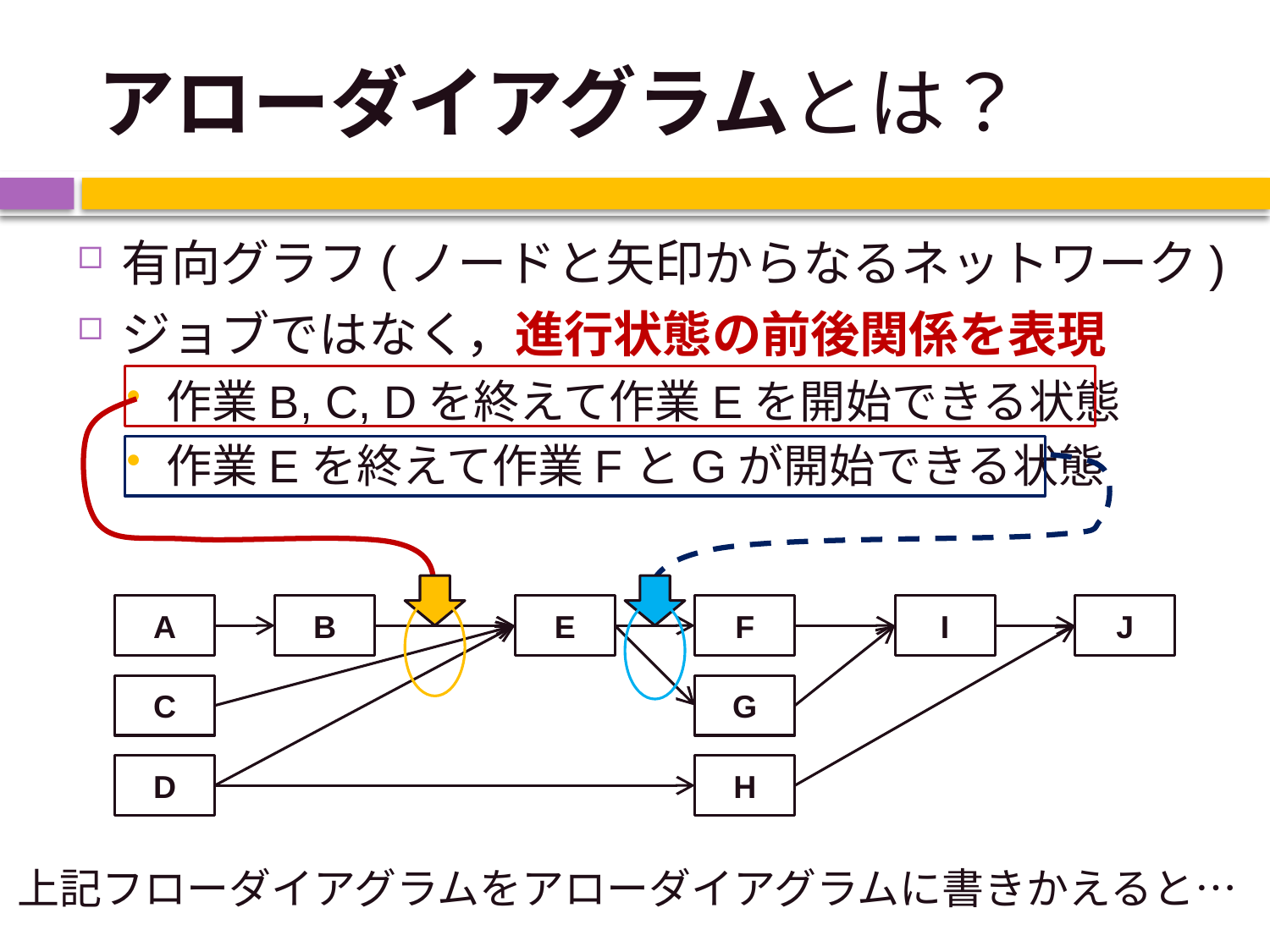

# アローダイアグラムとは？
有向グラフ(ノードと矢印からなるネットワーク)
ジョブではなく，進行状態の前後関係を表現
作業B, C, Dを終えて作業Eを開始できる状態
作業Eを終えて作業FとGが開始できる状態

A
B
E
F
I
J

C
G
D
H
上記フローダイアグラムをアローダイアグラムに書きかえると…